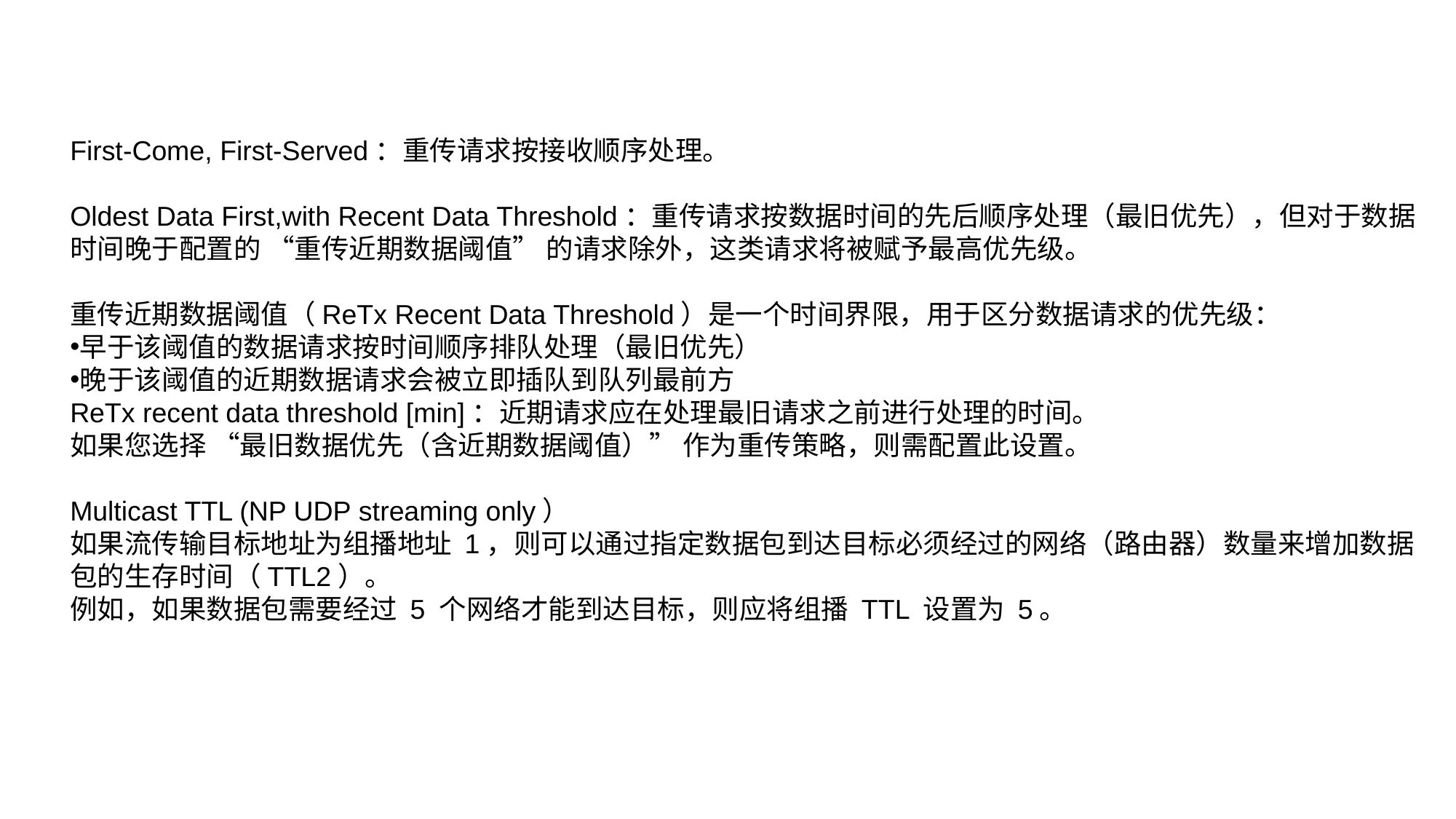

First-Come, First-Served：重传请求按接收顺序处理。

Oldest Data First,with Recent Data Threshold：重传请求按数据时间的先后顺序处理（最旧优先），但对于数据时间晚于配置的 “重传近期数据阈值” 的请求除外，这类请求将被赋予最高优先级。

重传近期数据阈值（ReTx Recent Data Threshold）是一个时间界限，用于区分数据请求的优先级：
早于该阈值的数据请求按时间顺序排队处理（最旧优先）
晚于该阈值的近期数据请求会被立即插队到队列最前方
ReTx recent data threshold [min]：近期请求应在处理最旧请求之前进行处理的时间。
如果您选择 “最旧数据优先（含近期数据阈值）” 作为重传策略，则需配置此设置。

Multicast TTL (NP UDP streaming only）
如果流传输目标地址为组播地址 1，则可以通过指定数据包到达目标必须经过的网络（路由器）数量来增加数据包的生存时间（TTL2）。
例如，如果数据包需要经过 5 个网络才能到达目标，则应将组播 TTL 设置为 5。